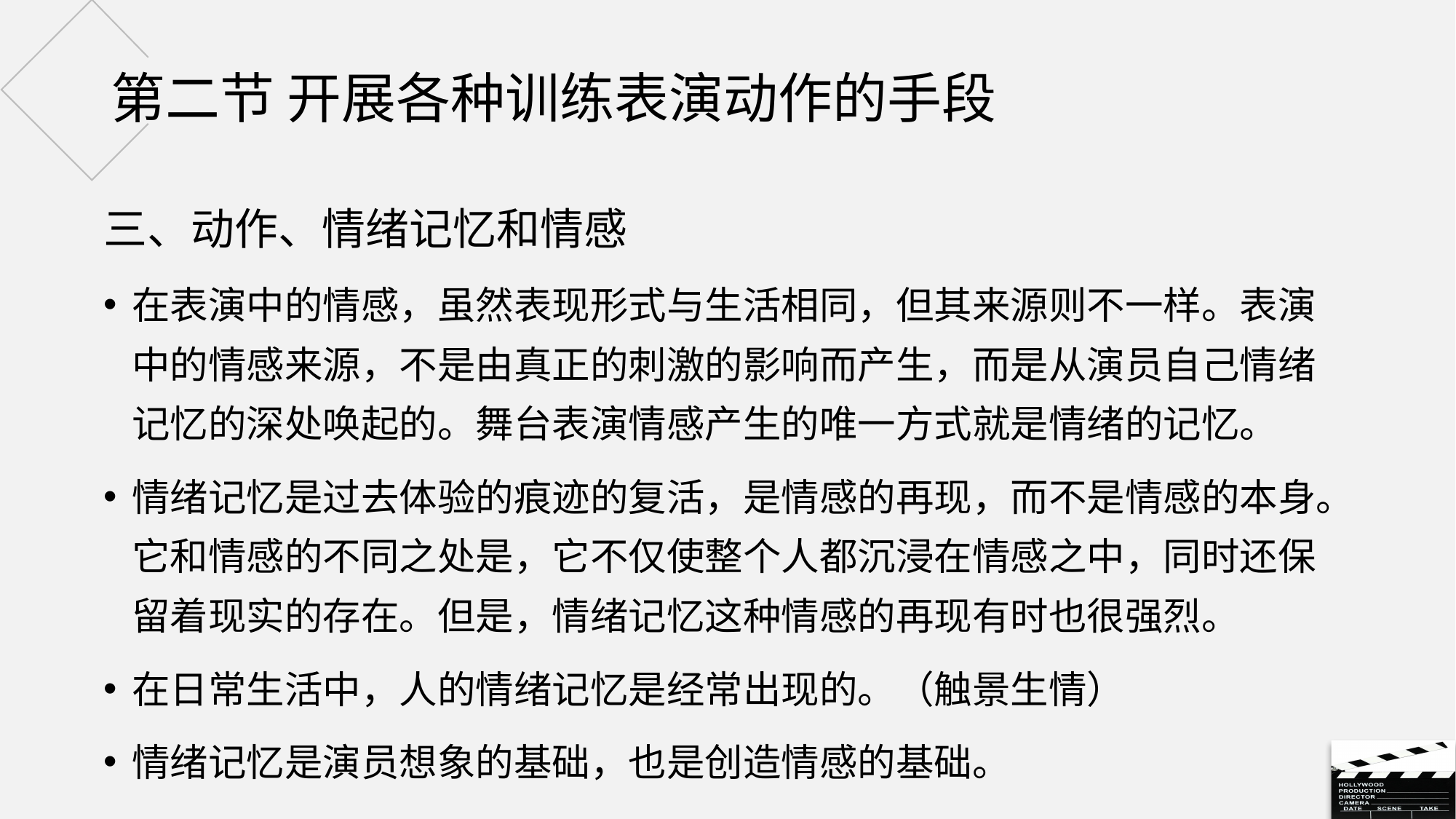

# 第二节 开展各种训练表演动作的手段
三、动作、情绪记忆和情感
在表演中的情感，虽然表现形式与生活相同，但其来源则不一样。表演中的情感来源，不是由真正的刺激的影响而产生，而是从演员自己情绪记忆的深处唤起的。舞台表演情感产生的唯一方式就是情绪的记忆。
情绪记忆是过去体验的痕迹的复活，是情感的再现，而不是情感的本身。它和情感的不同之处是，它不仅使整个人都沉浸在情感之中，同时还保留着现实的存在。但是，情绪记忆这种情感的再现有时也很强烈。
在日常生活中，人的情绪记忆是经常出现的。（触景生情）
情绪记忆是演员想象的基础，也是创造情感的基础。